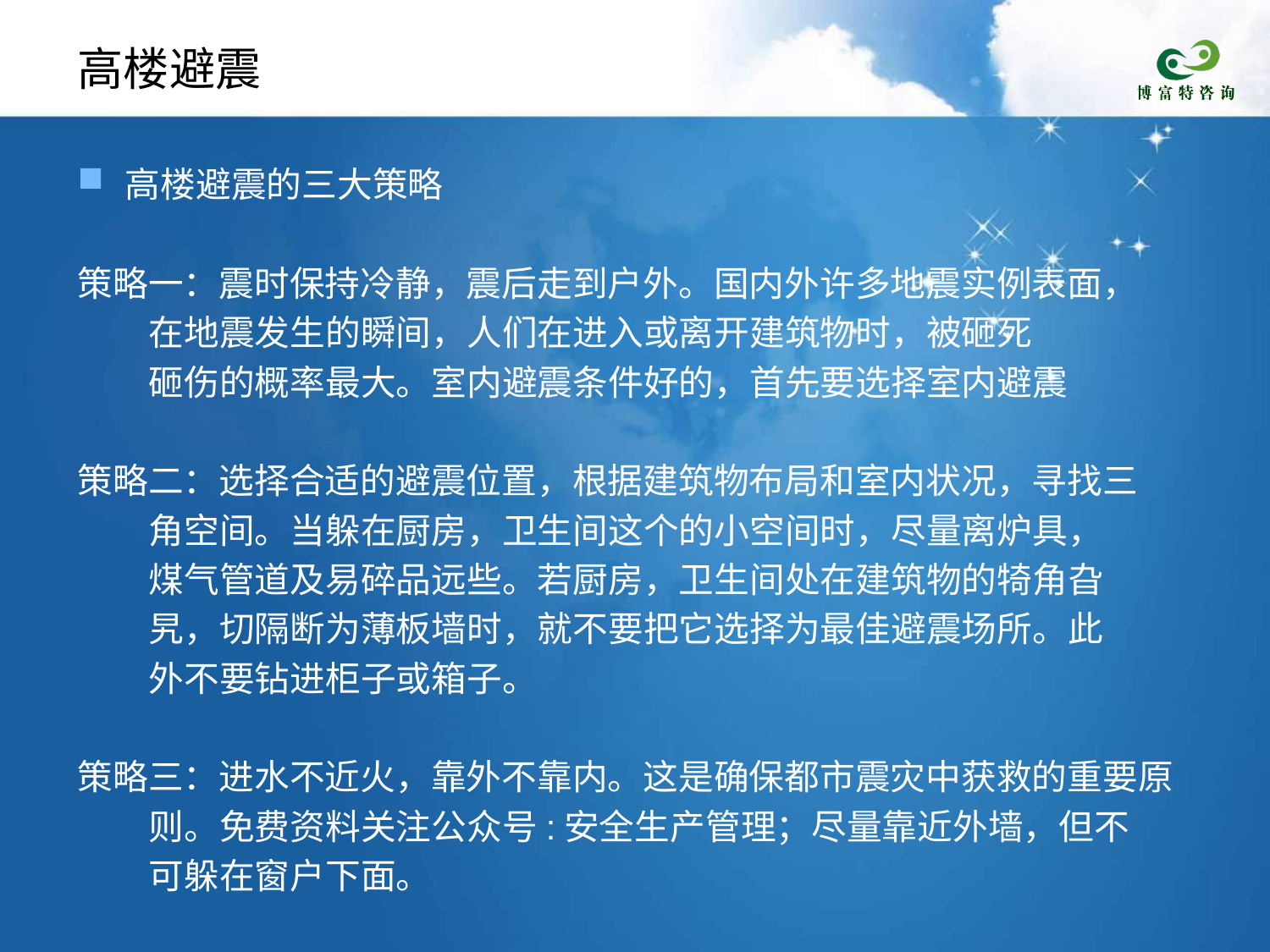

# 高楼避震
高楼避震的三大策略

策略一：震时保持冷静，震后走到户外。国内外许多地震实例表面，
        在地震发生的瞬间，人们在进入或离开建筑物时，被砸死
        砸伤的概率最大。室内避震条件好的，首先要选择室内避震

策略二：选择合适的避震位置，根据建筑物布局和室内状况，寻找三
        角空间。当躲在厨房，卫生间这个的小空间时，尽量离炉具，
        煤气管道及易碎品远些。若厨房，卫生间处在建筑物的犄角旮
        旯，切隔断为薄板墙时，就不要把它选择为最佳避震场所。此
        外不要钻进柜子或箱子。

策略三：进水不近火，靠外不靠内。这是确保都市震灾中获救的重要原
        则。免费资料关注公众号:安全生产管理；尽量靠近外墙，但不
        可躲在窗户下面。